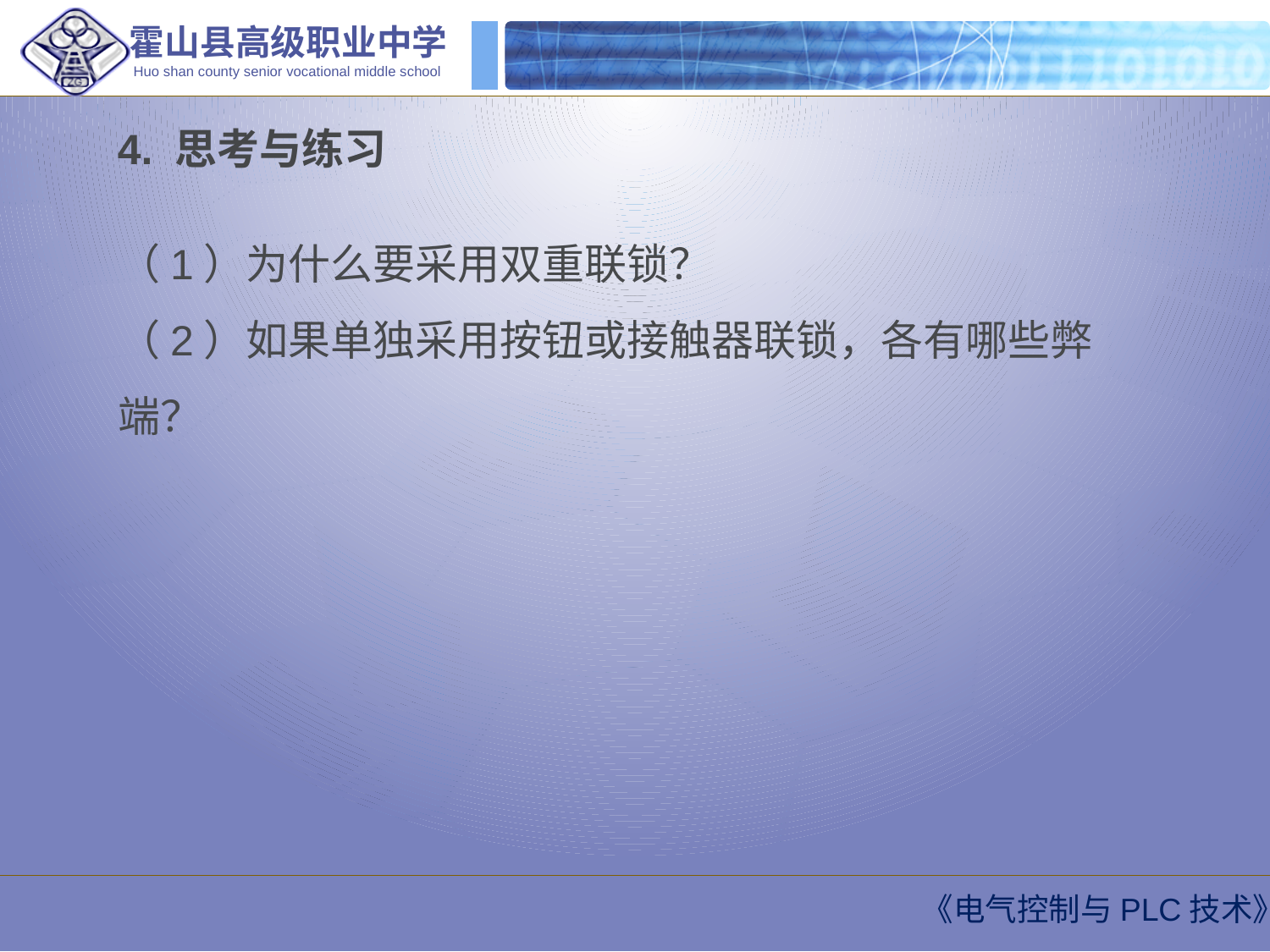

4. 思考与练习
（1）为什么要采用双重联锁？
（2）如果单独采用按钮或接触器联锁，各有哪些弊端？